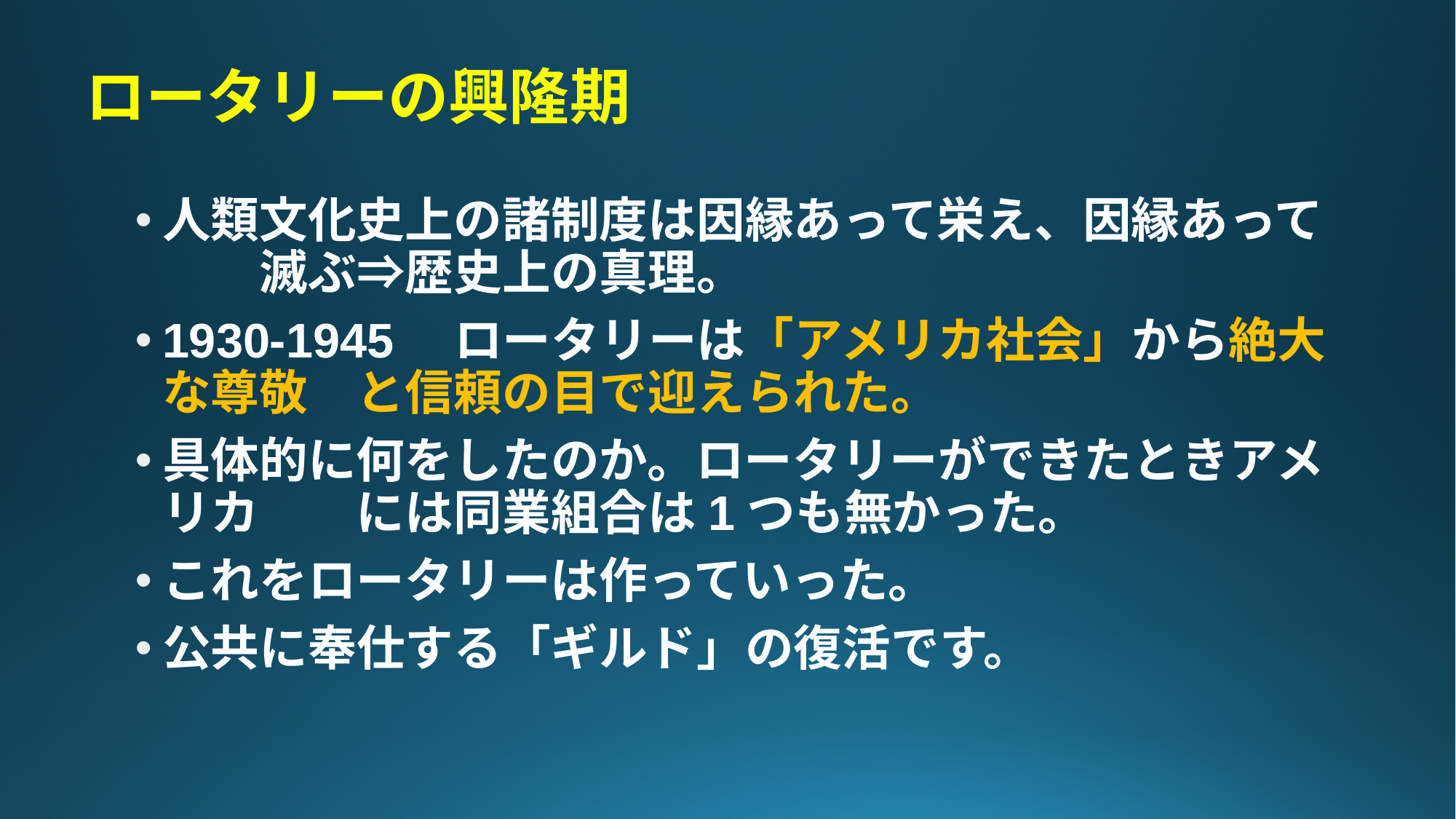

# ロータリーの興隆期
人類文化史上の諸制度は因縁あって栄え、因縁あって　　滅ぶ⇒歴史上の真理。
1930-1945　ロータリーは「アメリカ社会」から絶大な尊敬　と信頼の目で迎えられた。
具体的に何をしたのか。ロータリーができたときアメリカ　　には同業組合は1つも無かった。
これをロータリーは作っていった。
公共に奉仕する「ギルド」の復活です。